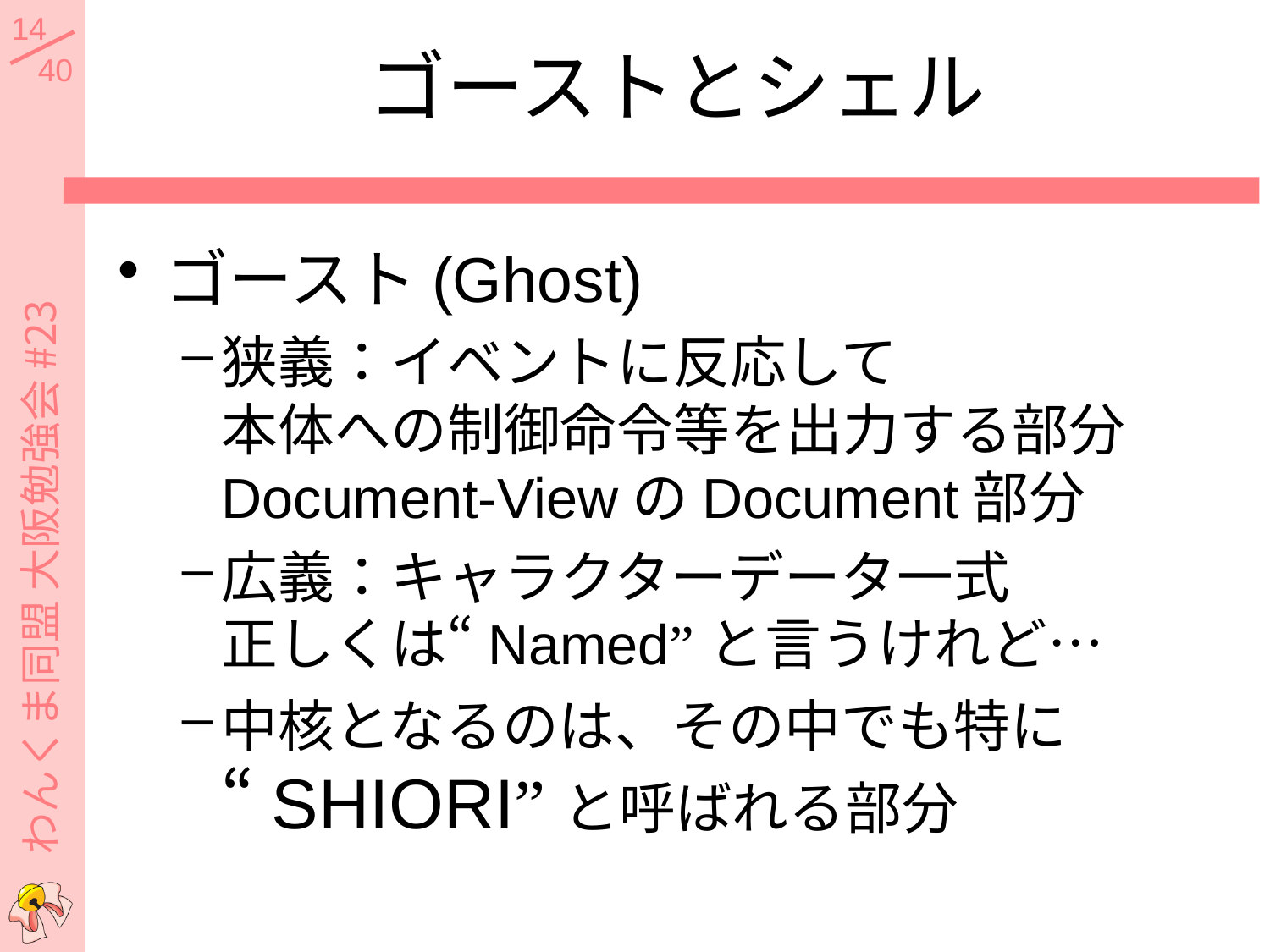

# ゴーストとシェル
ゴースト(Ghost)‏
狭義：イベントに反応して
本体への制御命令等を出力する部分
Document-ViewのDocument部分
広義：キャラクターデータ一式
正しくは“Named”と言うけれど…
中核となるのは、その中でも特に
“SHIORI”と呼ばれる部分
わんくま同盟 大阪勉強会 #23